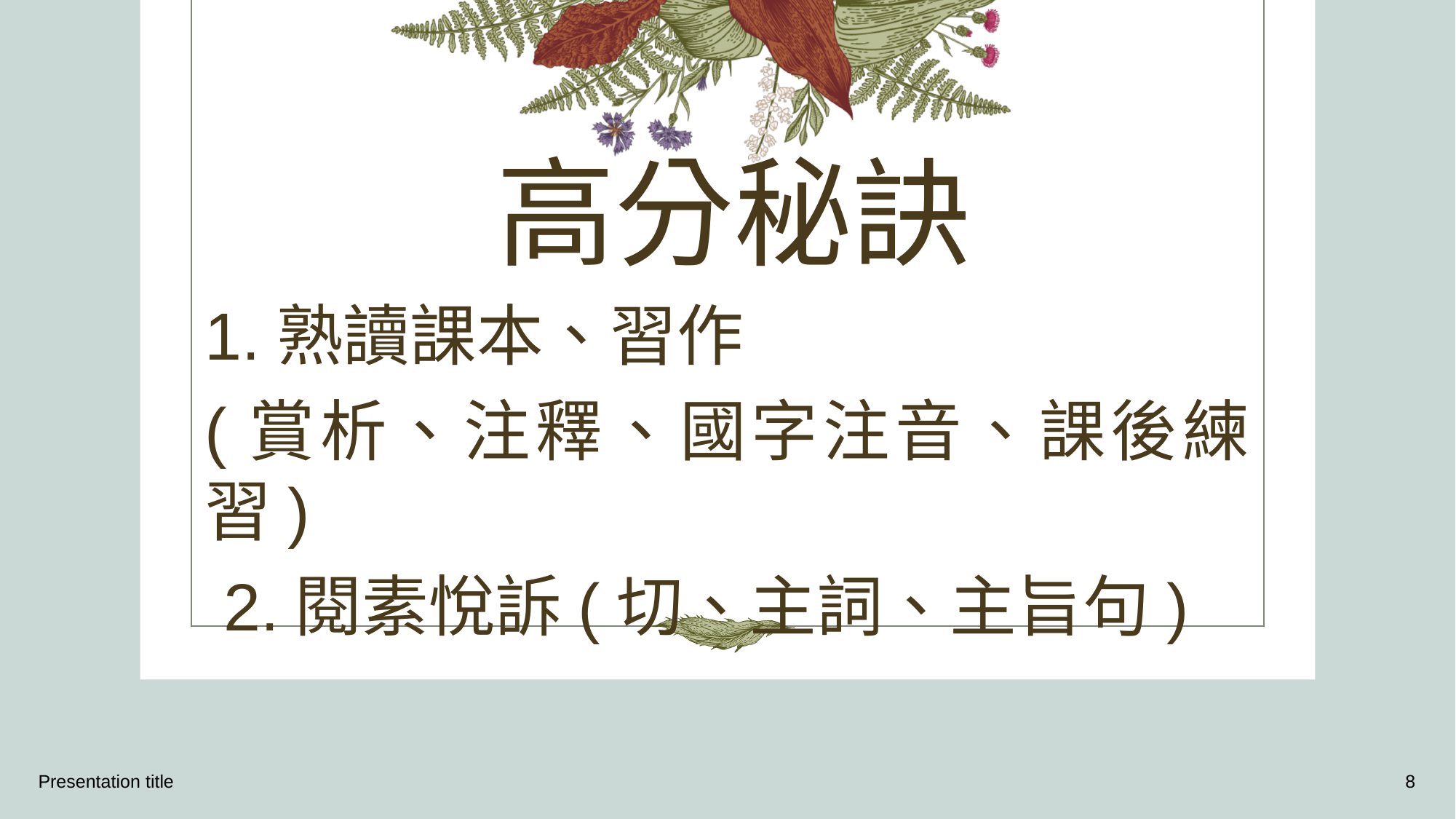

# 高分秘訣
1.熟讀課本、習作
(賞析、注釋、國字注音、課後練習)
 2.閱素悅訴(切、主詞、主旨句)
Presentation title
8